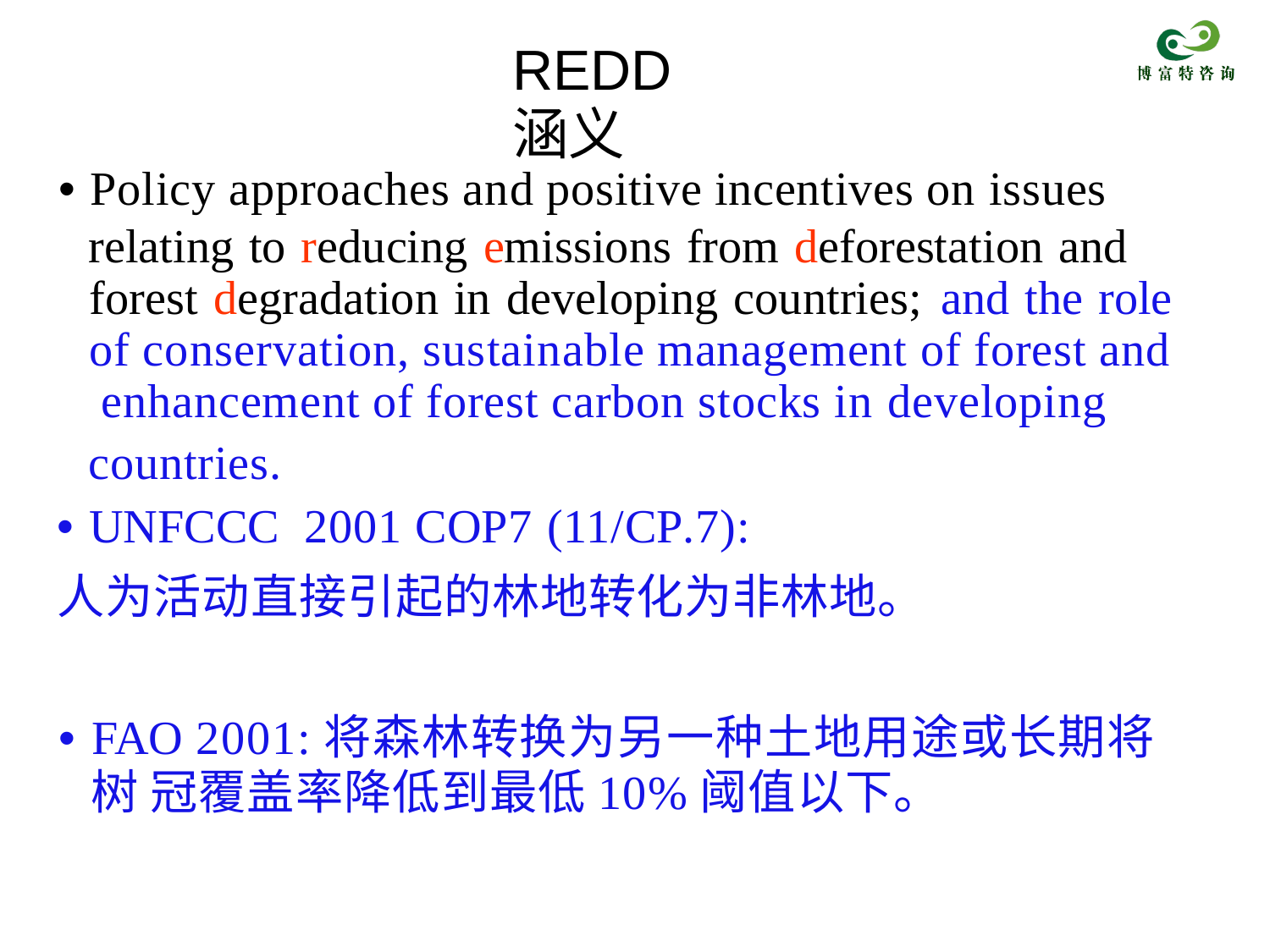

REDD涵义

• Policy approaches and positive incentives on issues
relating to reducing emissions from deforestation and     forest degradation in developing countries; and the role  of conservation, sustainable management of forest and    enhancement of forest carbon stocks in developing
countries.
• UNFCCC  2001 COP7 (11/CP.7):
人为活动直接引起的林地转化为非林地。

• FAO 2001:将森林转换为另一种土地用途或长期将树 冠覆盖率降低到最低10%阈值以下。